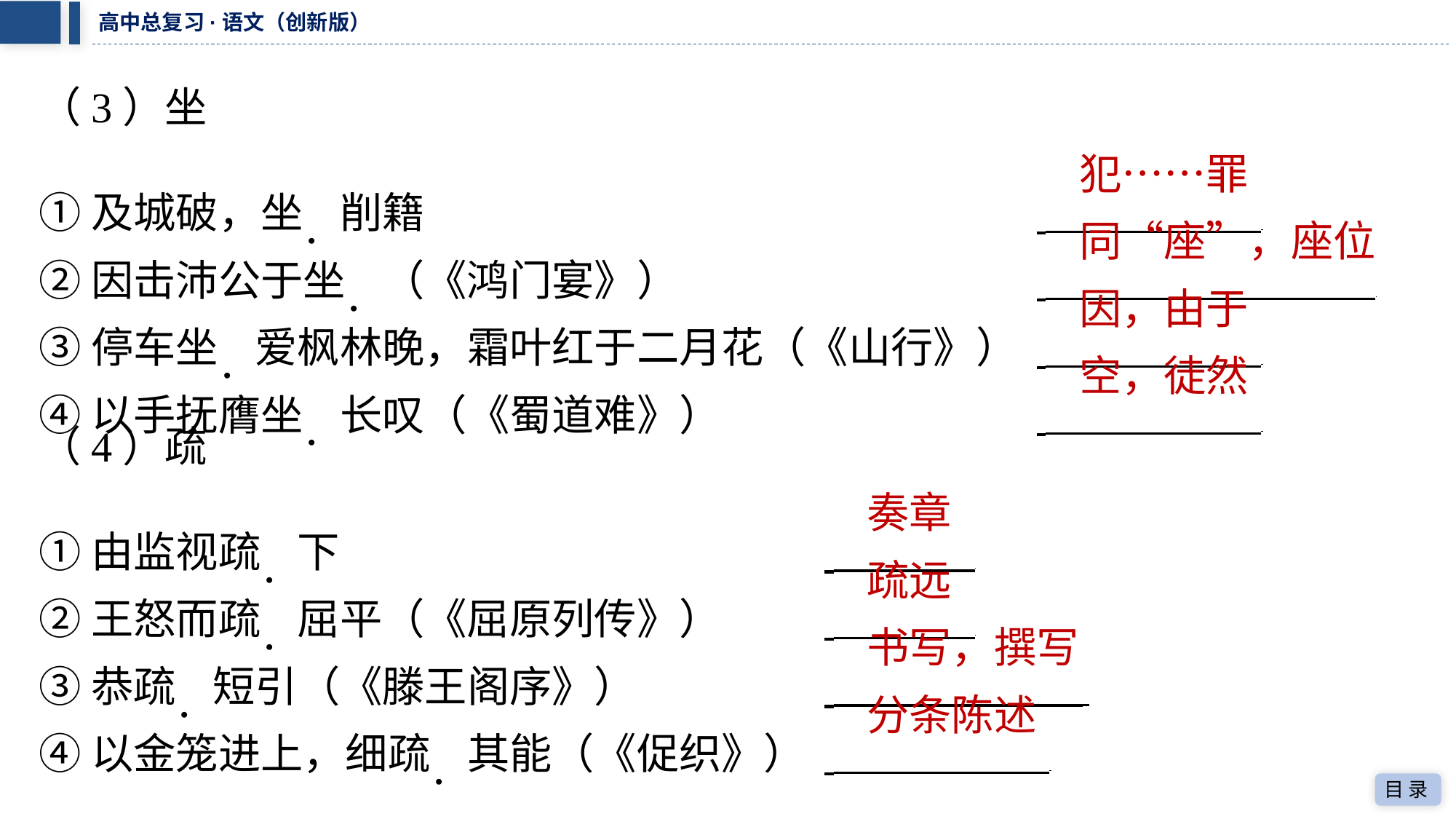

（3）坐
犯……罪
①及城破，坐．削籍	                                  ⁠
同“座”，座位
②因击沛公于坐．（《鸿门宴》）	                                                   ⁠
因，由于
③停车坐．爱枫林晚，霜叶红于二月花（《山行》）	                                  ⁠
空，徒然
④以手抚膺坐．长叹（《蜀道难》）	                                  ⁠
（4）疏
奏章
①由监视疏．下	                       ⁠
疏远
②王怒而疏．屈平（《屈原列传》）	                       ⁠
书写，撰写
③恭疏．短引（《滕王阁序》）	                                       ⁠
分条陈述
④以金笼进上，细疏．其能（《促织》）	                                  ⁠